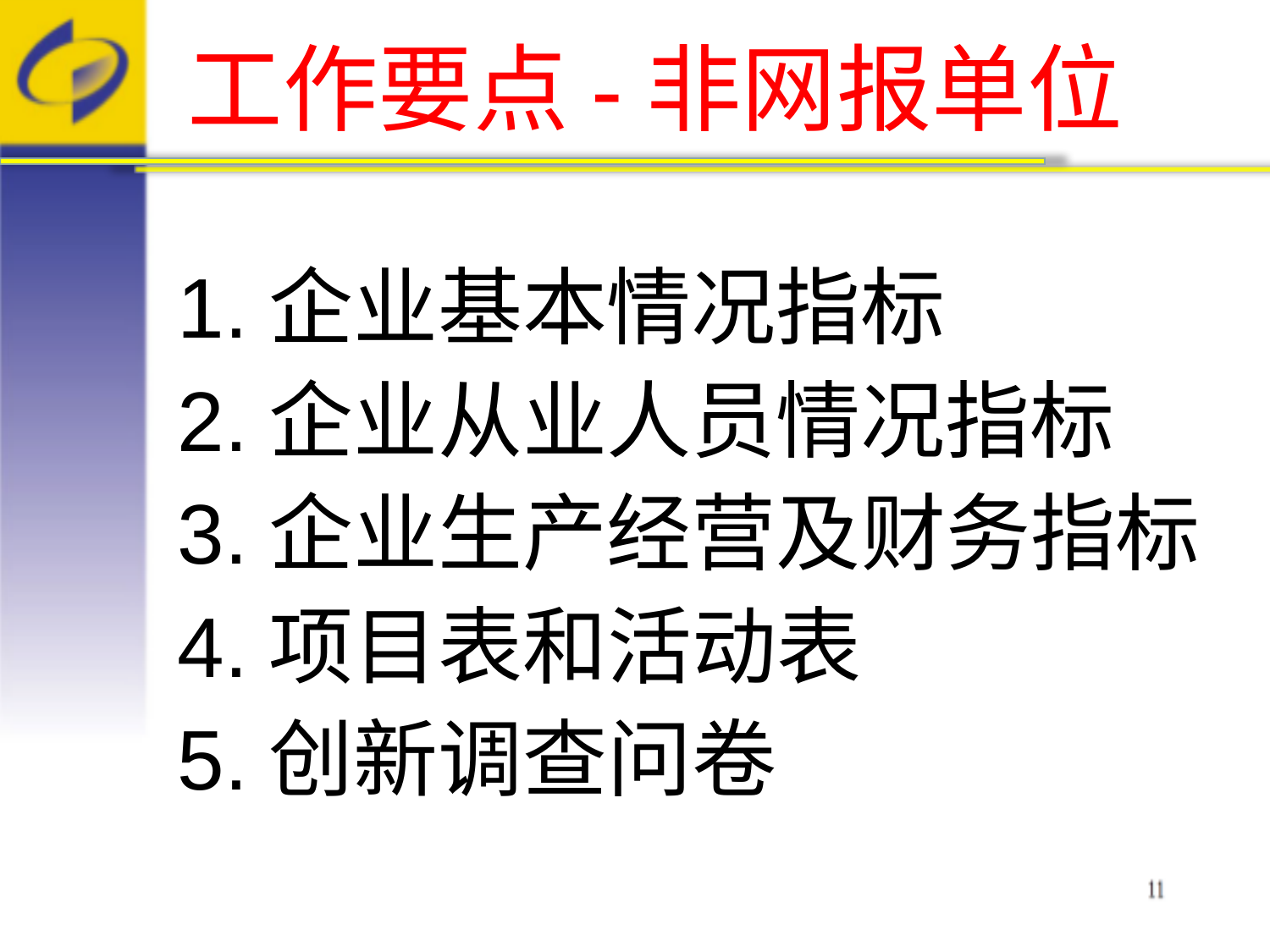

# 工作要点-非网报单位

1.企业基本情况指标
2.企业从业人员情况指标
3.企业生产经营及财务指标
4.项目表和活动表
5.创新调查问卷